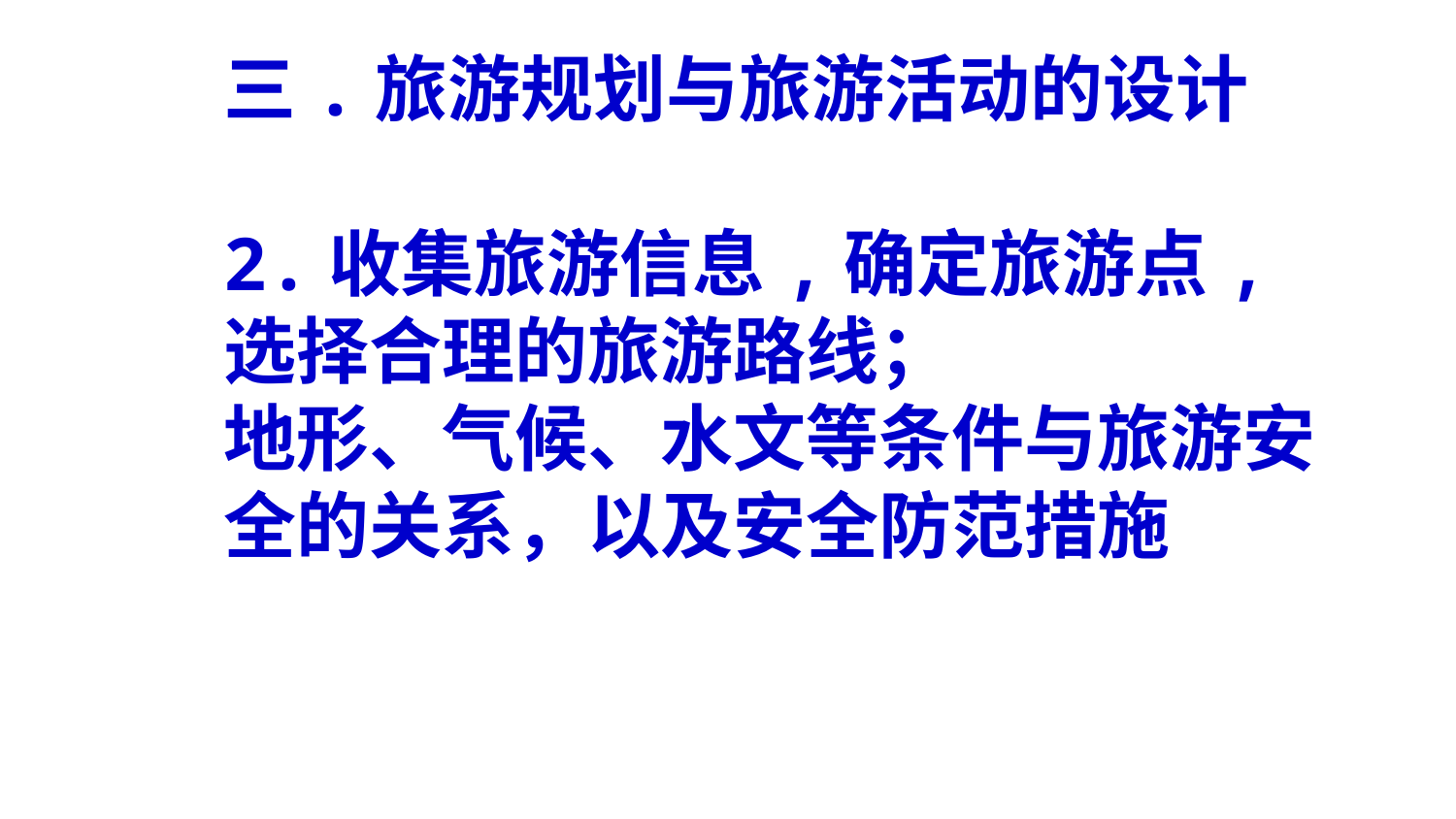

三.旅游规划与旅游活动的设计

2.收集旅游信息,确定旅游点,选择合理的旅游路线；
地形、气候、水文等条件与旅游安全的关系，以及安全防范措施